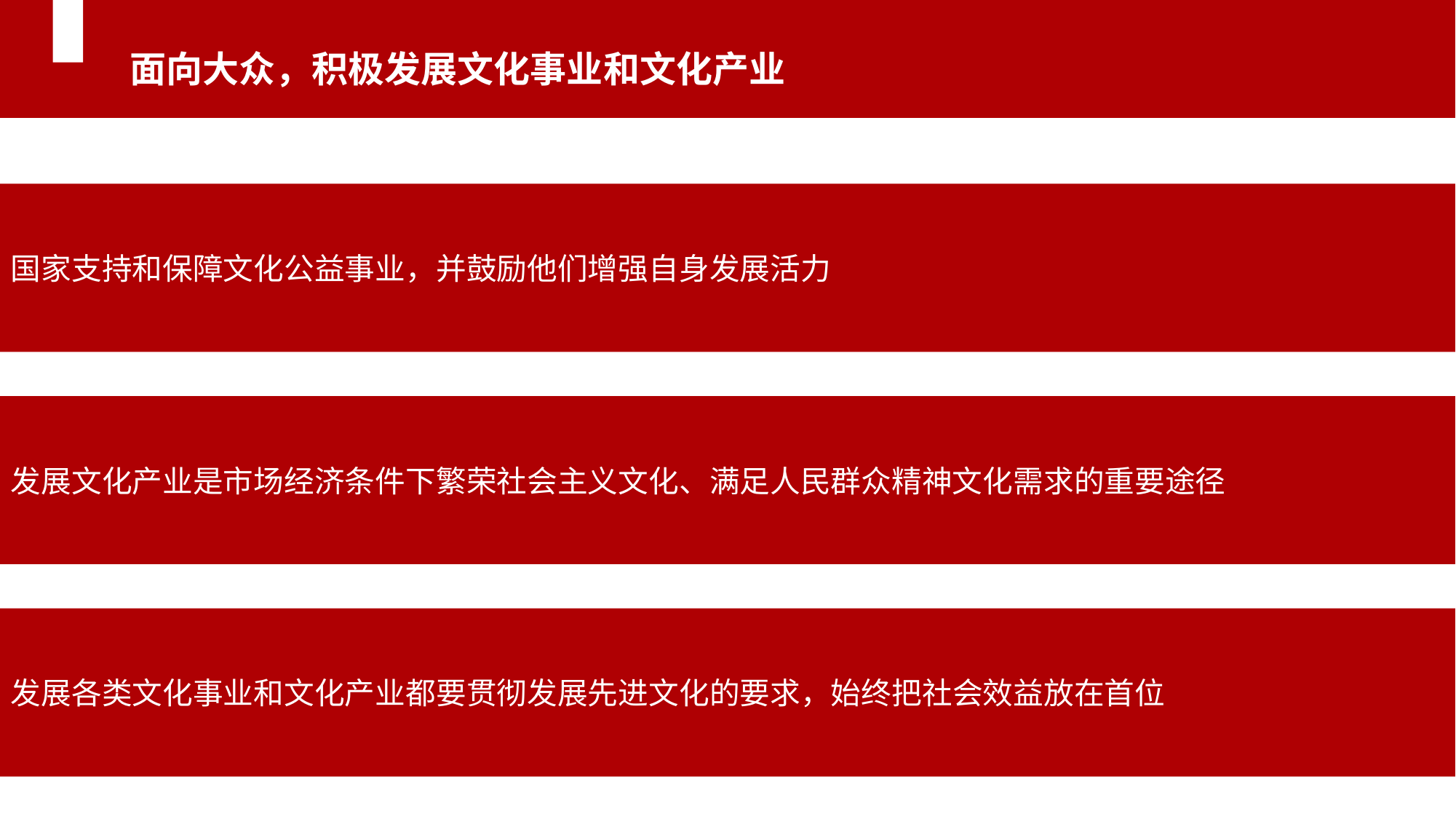

面向大众，积极发展文化事业和文化产业
国家支持和保障文化公益事业，并鼓励他们增强自身发展活力
发展文化产业是市场经济条件下繁荣社会主义文化、满足人民群众精神文化需求的重要途径
发展各类文化事业和文化产业都要贯彻发展先进文化的要求，始终把社会效益放在首位